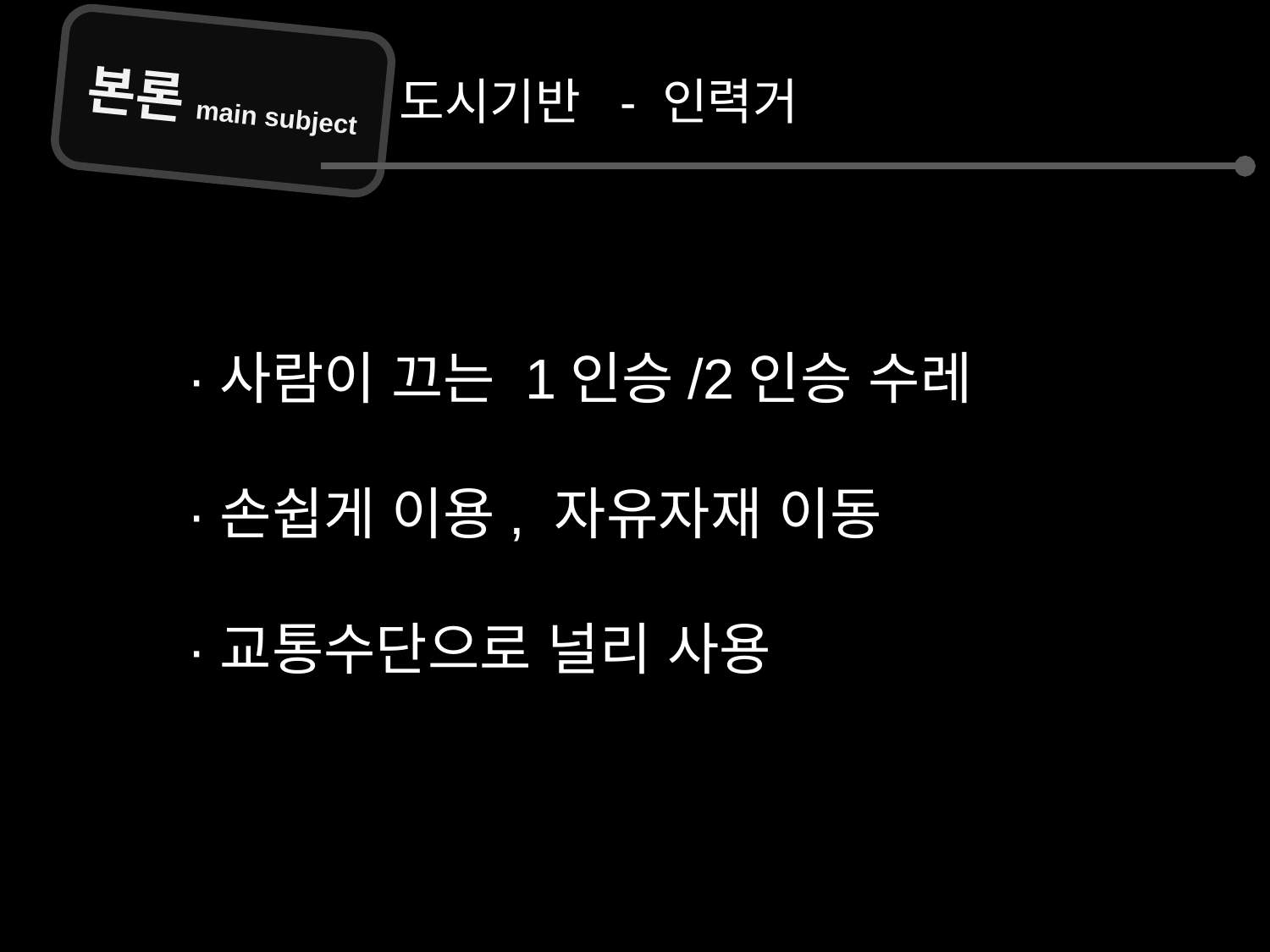

본론main subject
도시기반  - 인력거
·사람이 끄는 1인승/2인승 수레

·손쉽게 이용, 자유자재 이동

·교통수단으로 널리 사용